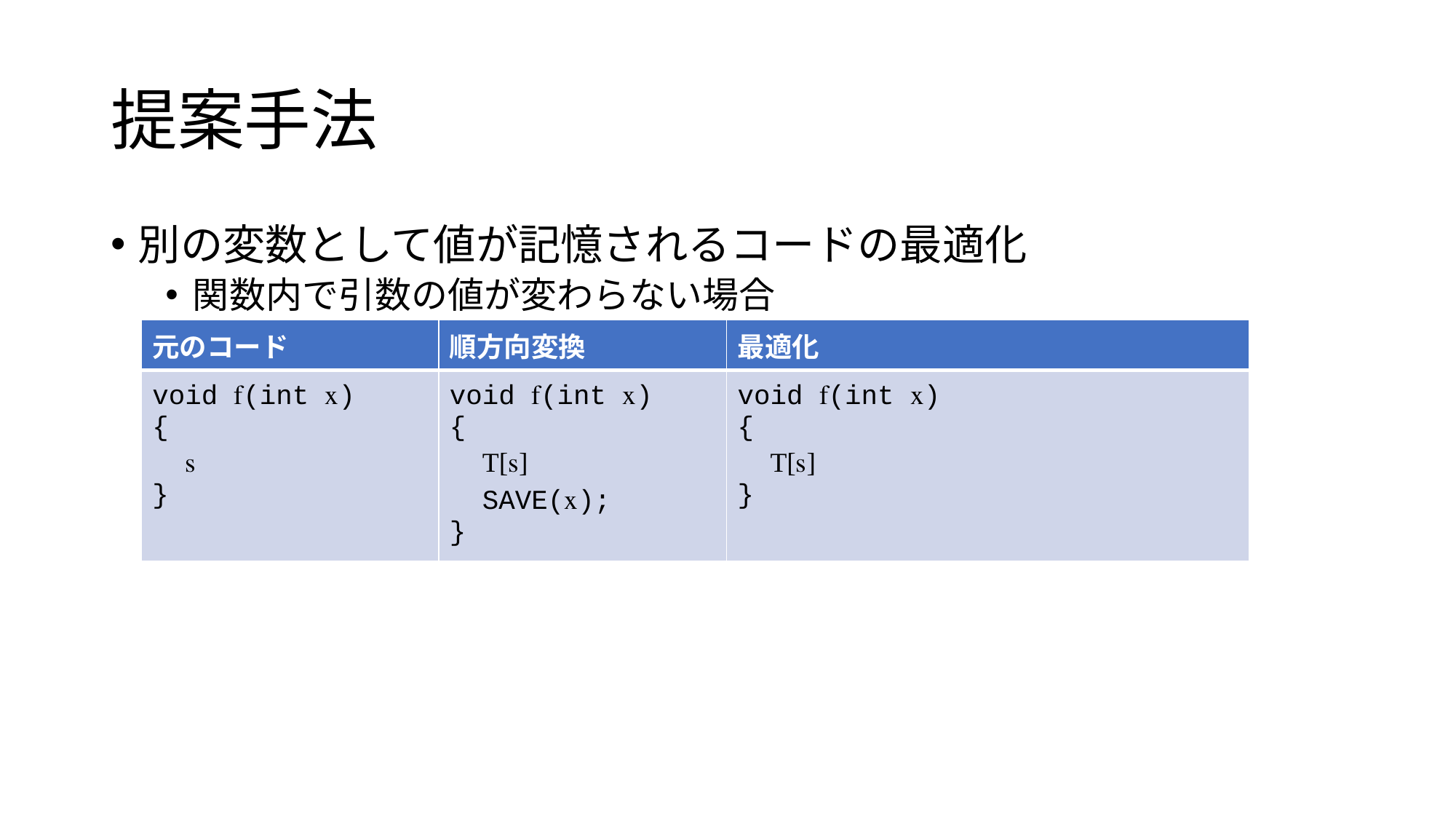

# 提案手法
別の変数として値が記憶されるコードの最適化
関数内で引数の値が変わらない場合

| 元のコード | 順方向変換 | 最適化 |
| --- | --- | --- |
| void f(int x) { s } | void f(int x) { T[s] SAVE(x); } | void f(int x) { T[s] } |